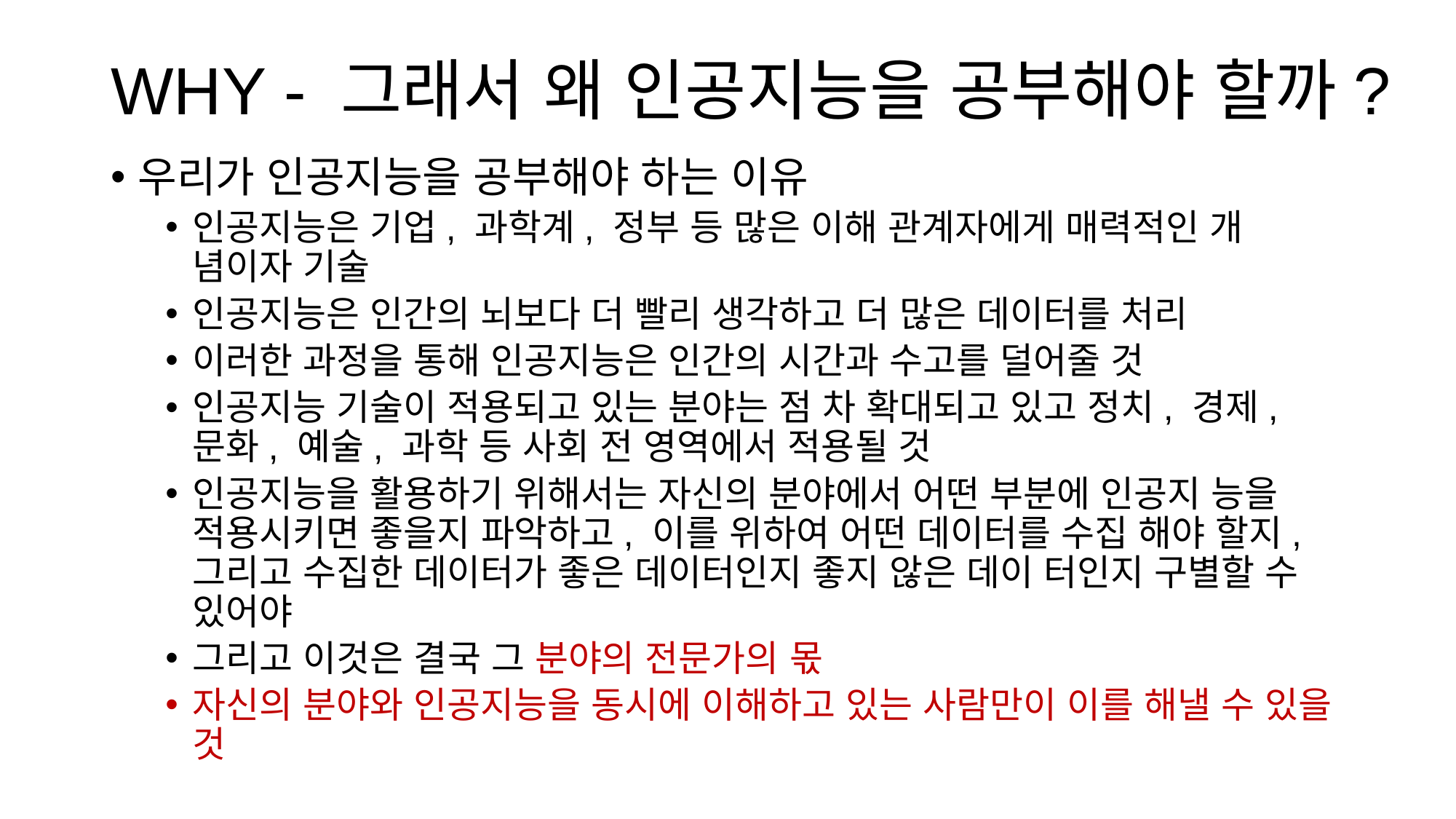

# WHY - 그래서 왜 인공지능을 공부해야 할까?
우리가 인공지능을 공부해야 하는 이유
인공지능은 기업, 과학계, 정부 등 많은 이해 관계자에게 매력적인 개 념이자 기술
인공지능은 인간의 뇌보다 더 빨리 생각하고 더 많은 데이터를 처리
이러한 과정을 통해 인공지능은 인간의 시간과 수고를 덜어줄 것
인공지능 기술이 적용되고 있는 분야는 점 차 확대되고 있고 정치, 경제, 문화, 예술, 과학 등 사회 전 영역에서 적용될 것
인공지능을 활용하기 위해서는 자신의 분야에서 어떤 부분에 인공지 능을 적용시키면 좋을지 파악하고, 이를 위하여 어떤 데이터를 수집 해야 할지, 그리고 수집한 데이터가 좋은 데이터인지 좋지 않은 데이 터인지 구별할 수 있어야
그리고 이것은 결국 그 분야의 전문가의 몫
자신의 분야와 인공지능을 동시에 이해하고 있는 사람만이 이를 해낼 수 있을 것